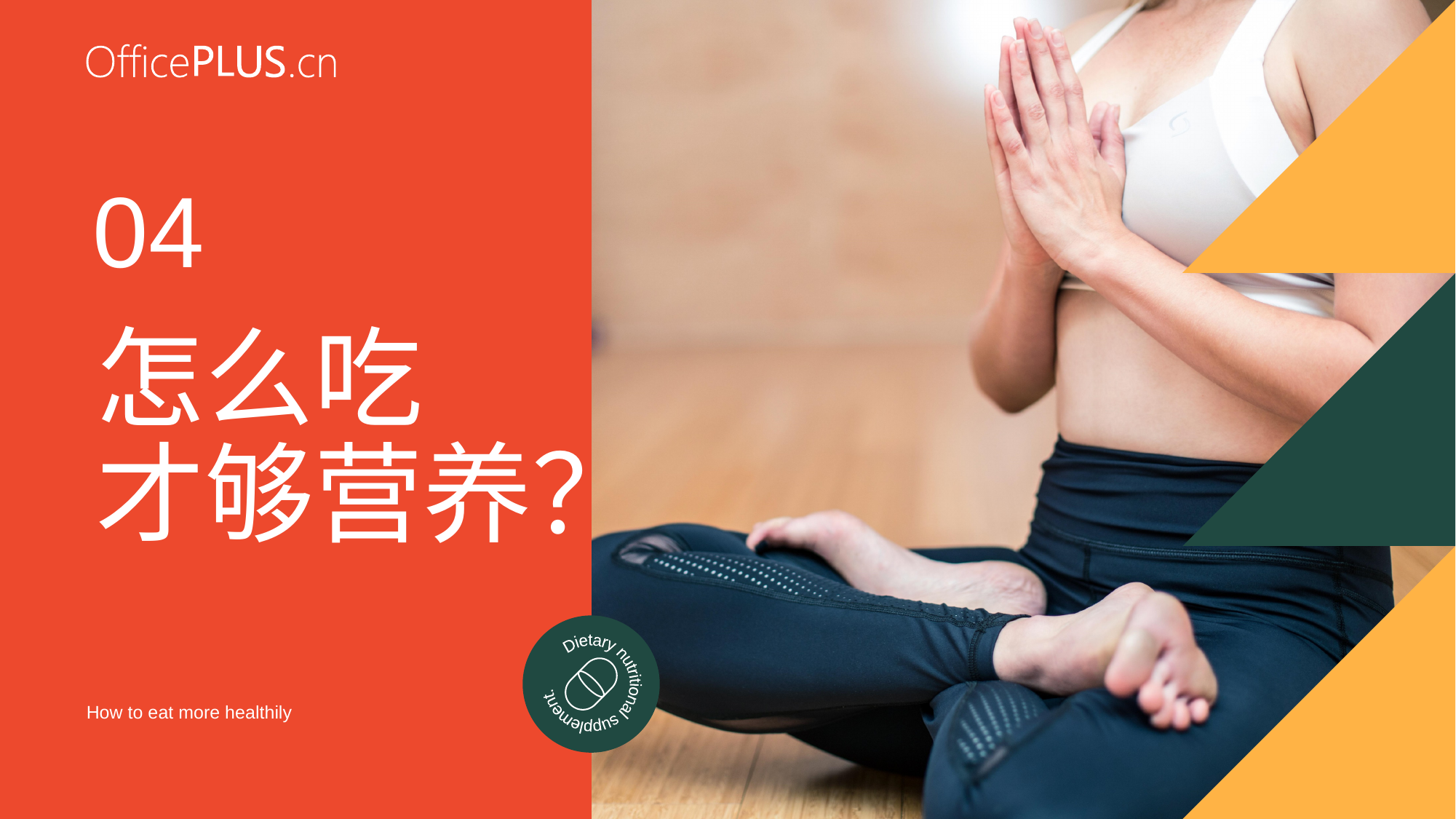

04
怎么吃
才够营养？
How to eat more healthily